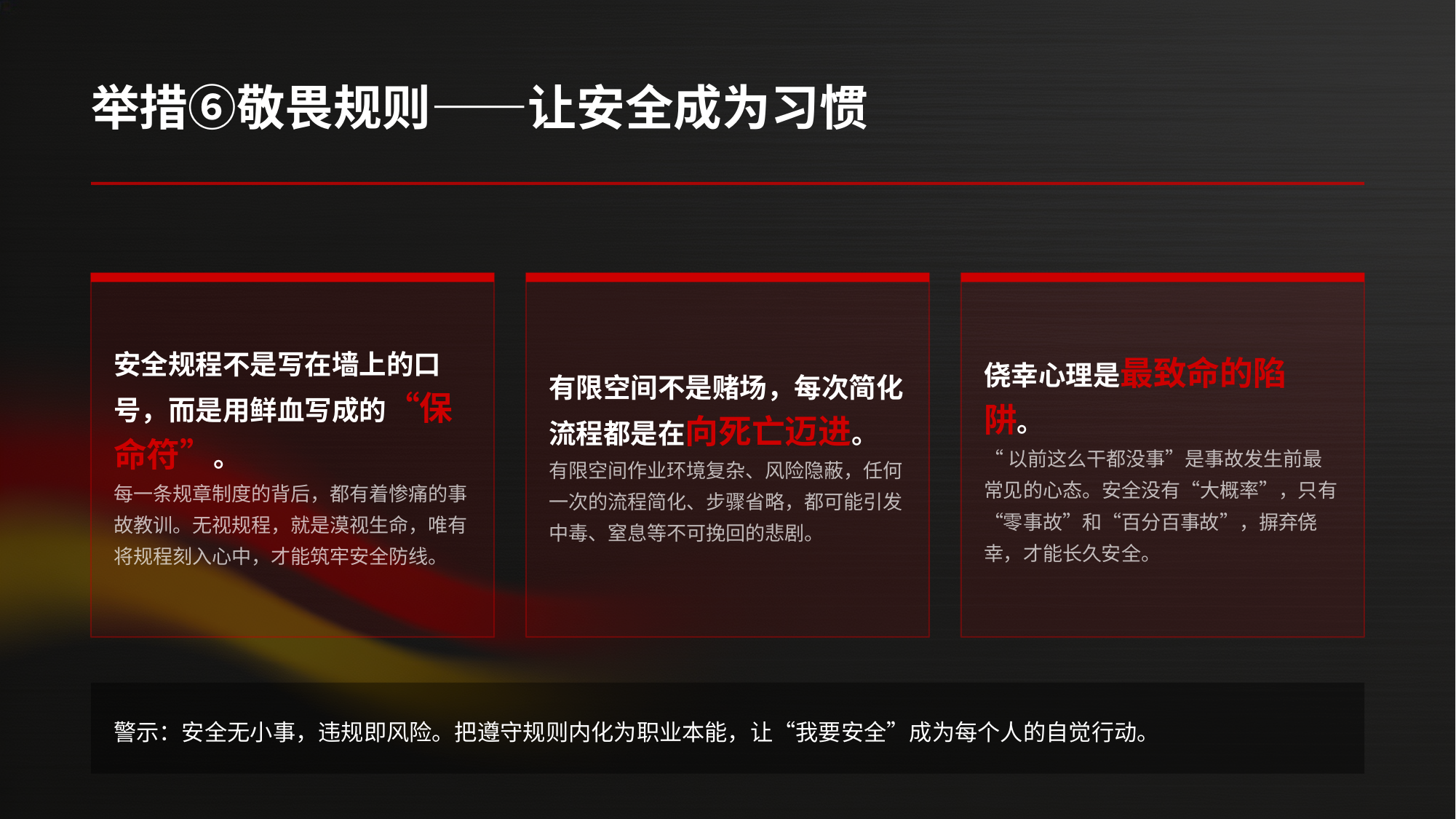

举措⑥敬畏规则——让安全成为习惯

安全规程不是写在墙上的口号，而是用鲜血写成的“保命符”。
每一条规章制度的背后，都有着惨痛的事故教训。无视规程，就是漠视生命，唯有将规程刻入心中，才能筑牢安全防线。
有限空间不是赌场，每次简化流程都是在向死亡迈进。
有限空间作业环境复杂、风险隐蔽，任何一次的流程简化、步骤省略，都可能引发中毒、窒息等不可挽回的悲剧。
侥幸心理是最致命的陷阱。
“以前这么干都没事”是事故发生前最常见的心态。安全没有“大概率”，只有“零事故”和“百分百事故”，摒弃侥幸，才能长久安全。

警示：安全无小事，违规即风险。把遵守规则内化为职业本能，让“我要安全”成为每个人的自觉行动。